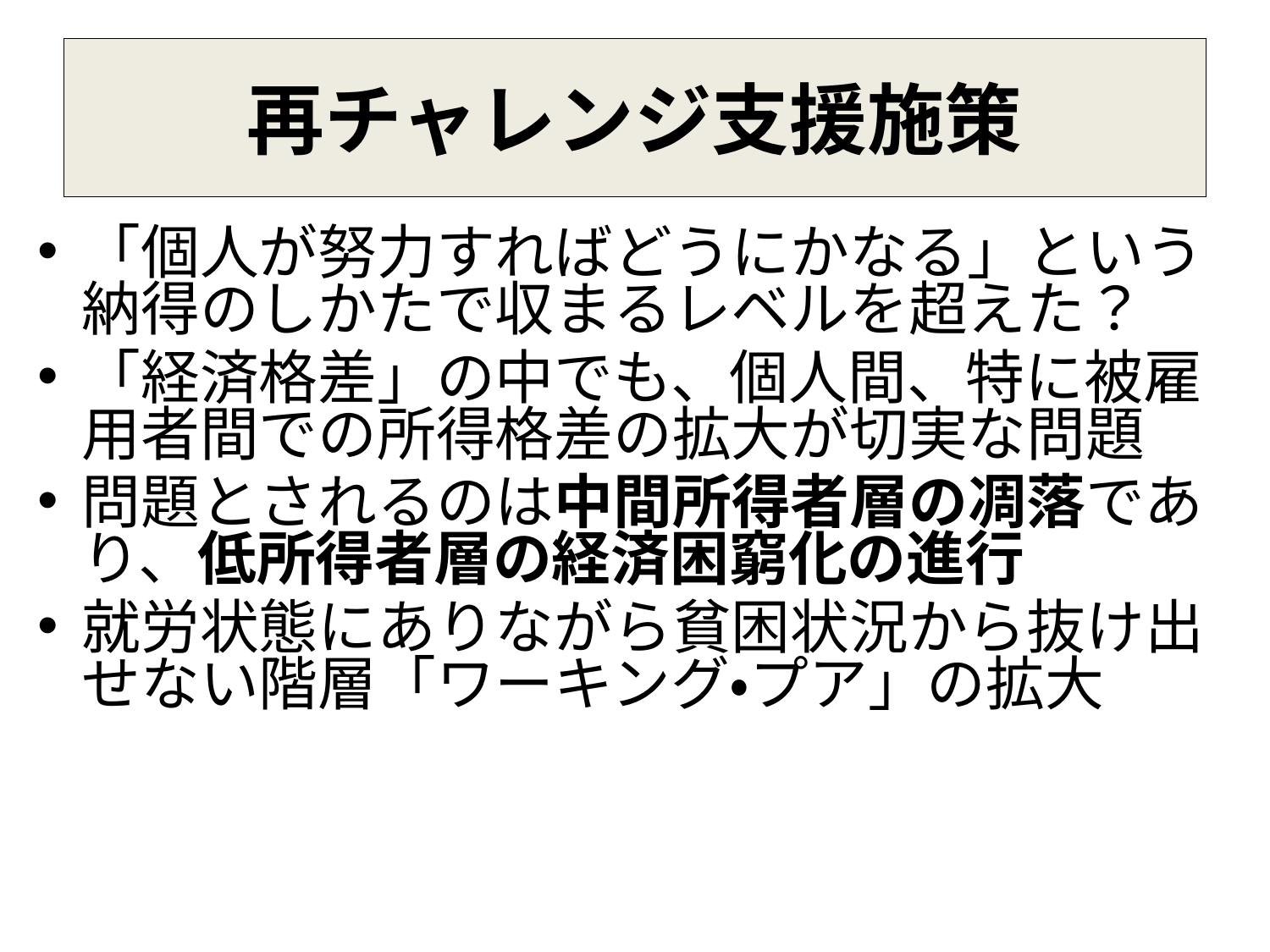

# 再チャレンジ支援施策
「個人が努力すればどうにかなる」という納得のしかたで収まるレベルを超えた？
「経済格差」の中でも、個人間、特に被雇用者間での所得格差の拡大が切実な問題
問題とされるのは中間所得者層の凋落であり、低所得者層の経済困窮化の進行
就労状態にありながら貧困状況から抜け出せない階層「ワーキング・プア」の拡大